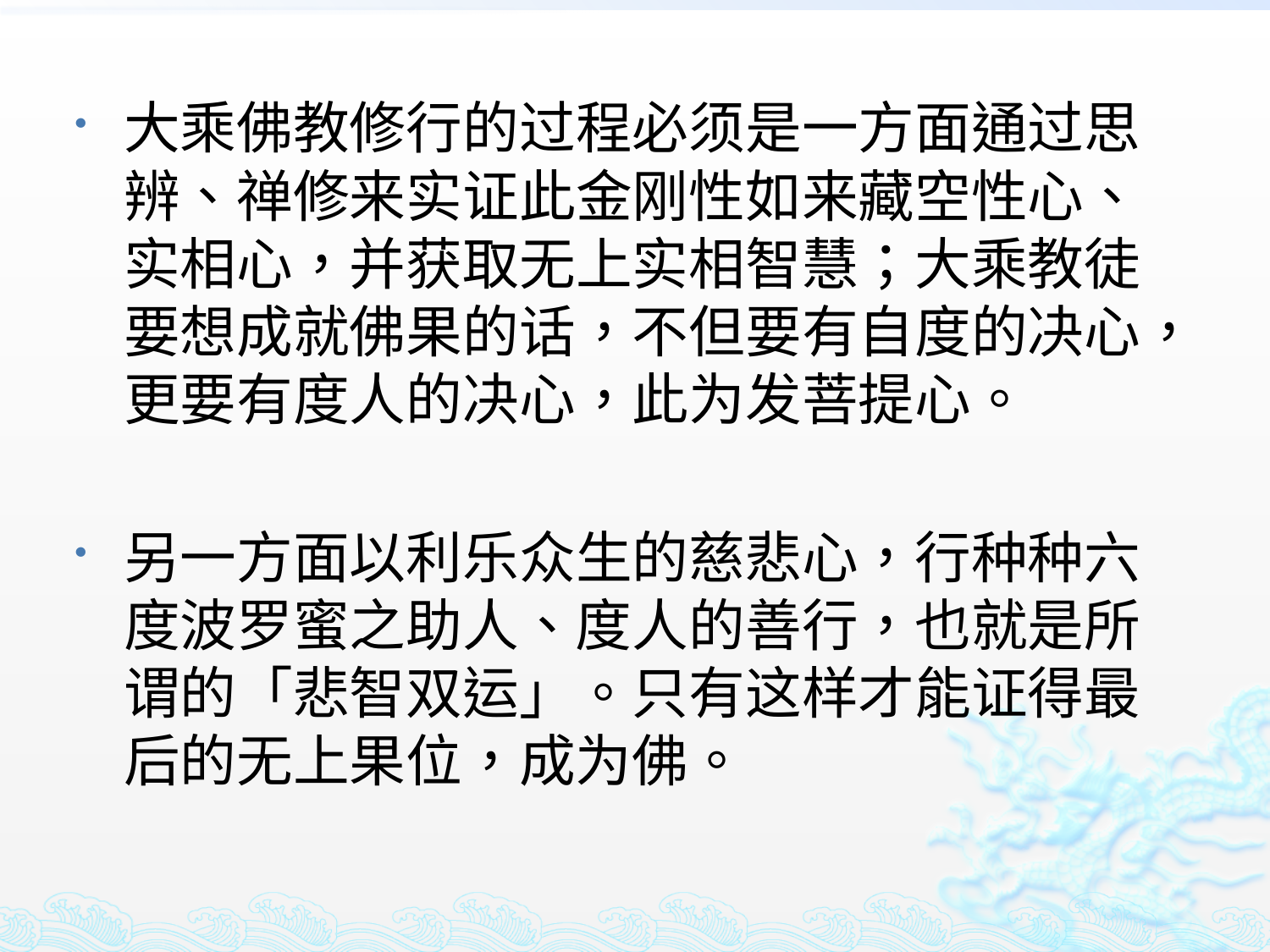

大乘佛教修行的过程必须是一方面通过思辨、禅修来实证此金刚性如来藏空性心、实相心，并获取无上实相智慧；大乘教徒要想成就佛果的话，不但要有自度的决心，更要有度人的决心，此为发菩提心。

另一方面以利乐众生的慈悲心，行种种六度波罗蜜之助人、度人的善行，也就是所谓的「悲智双运」。只有这样才能证得最后的无上果位，成为佛。